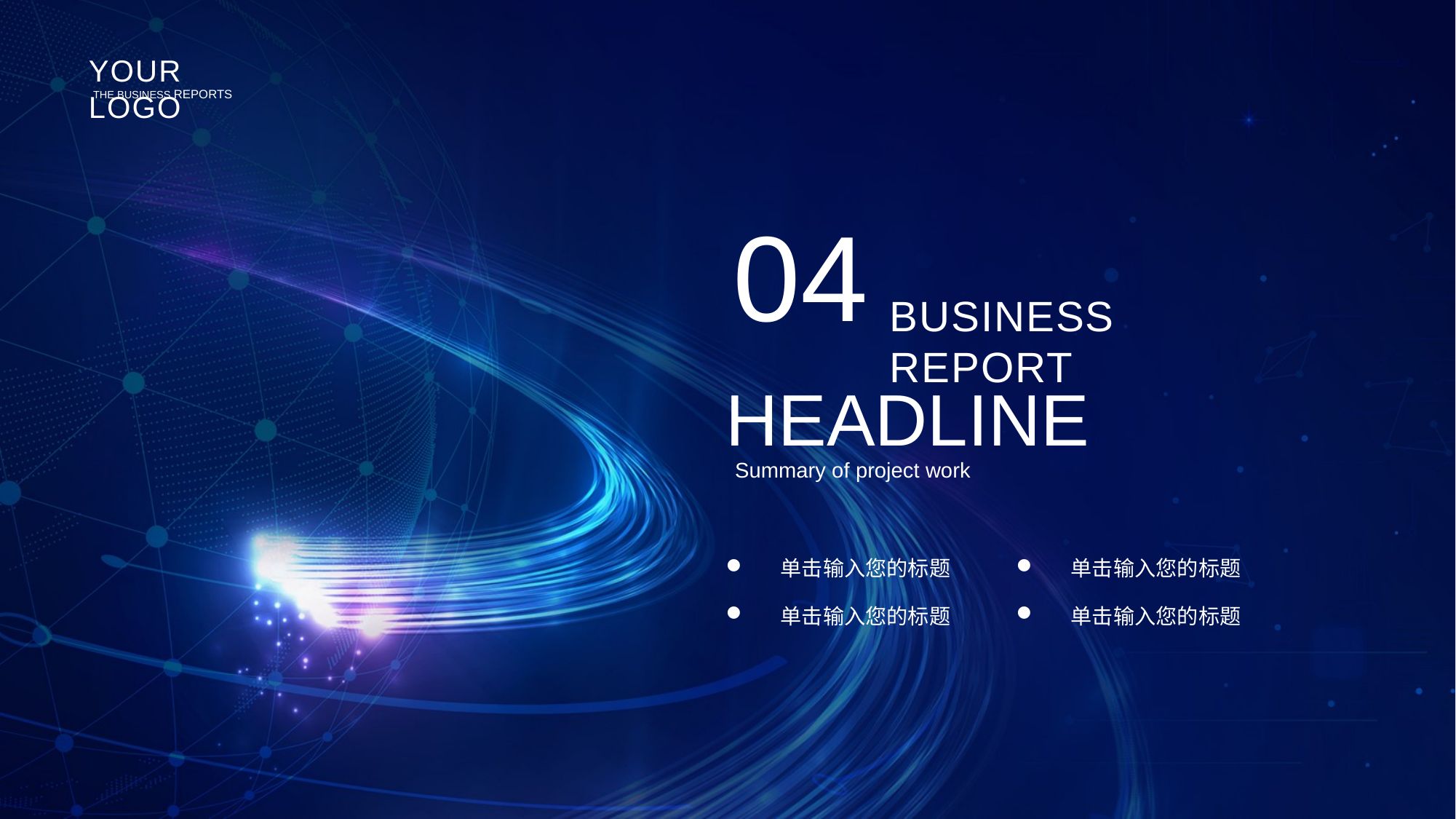

YOUR  LOGO
THE BUSINESS REPORTS
04
BUSINESS REPORT
HEADLINE
Summary of project work
单击输入您的标题
单击输入您的标题
单击输入您的标题
单击输入您的标题